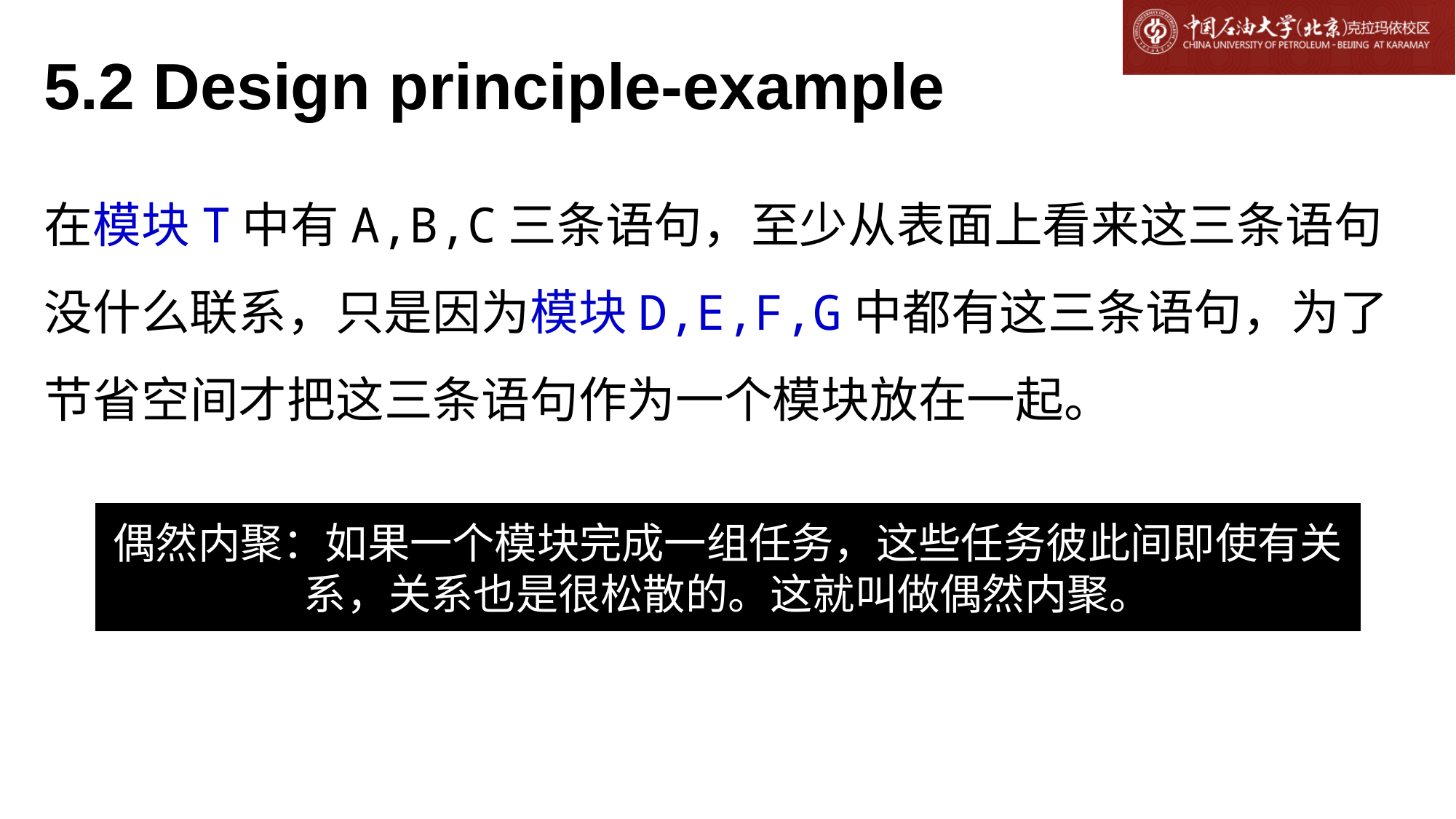

# 5.2 Design principle-example
在模块T中有A,B,C三条语句，至少从表面上看来这三条语句没什么联系，只是因为模块D,E,F,G中都有这三条语句，为了节省空间才把这三条语句作为一个模块放在一起。
偶然内聚：如果一个模块完成一组任务，这些任务彼此间即使有关系，关系也是很松散的。这就叫做偶然内聚。